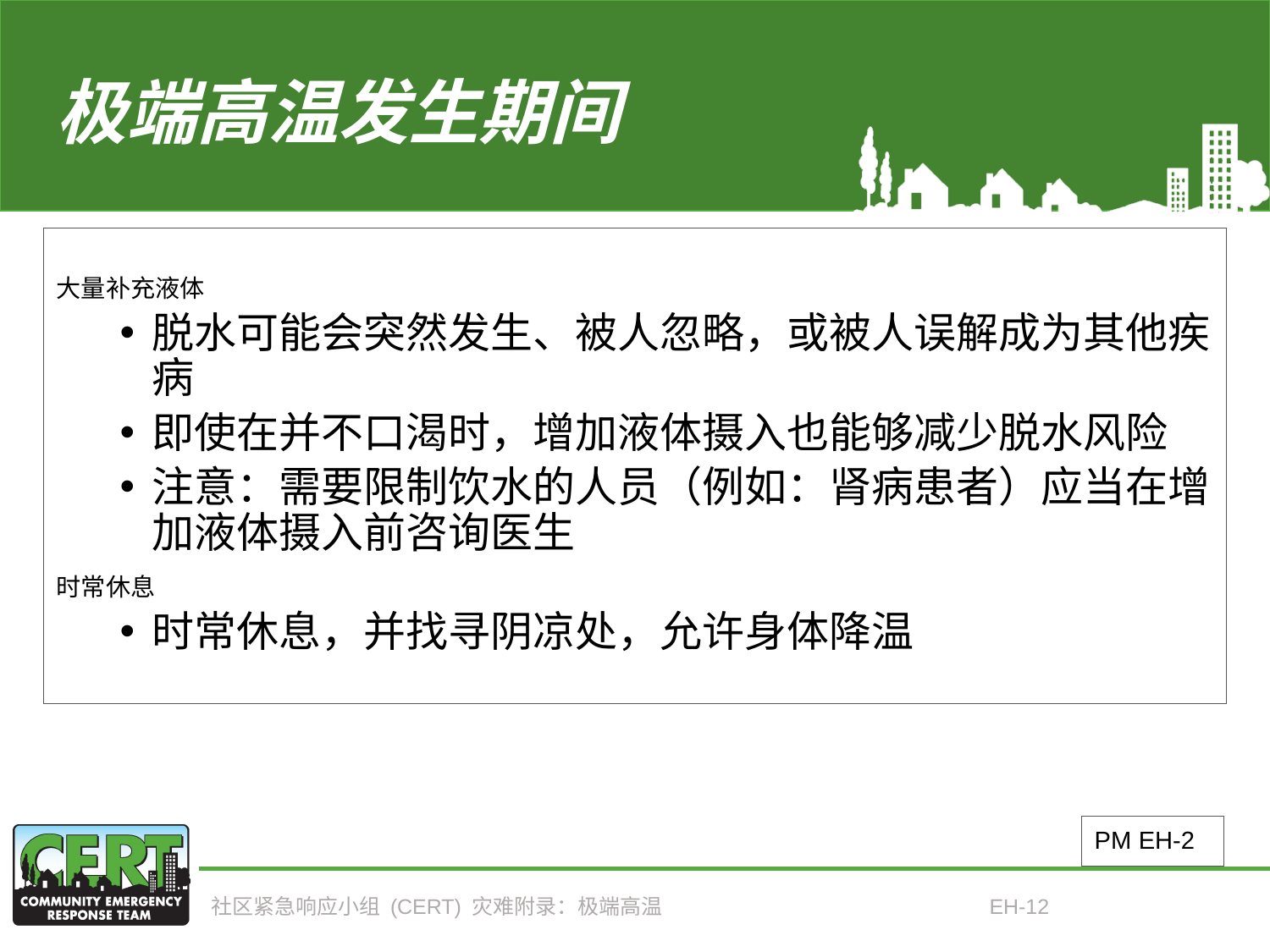

# 极端高温发生期间
大量补充液体
脱水可能会突然发生、被人忽略，或被人误解成为其他疾病
即使在并不口渴时，增加液体摄入也能够减少脱水风险
注意：需要限制饮水的人员（例如：肾病患者）应当在增加液体摄入前咨询医生
时常休息
时常休息，并找寻阴凉处，允许身体降温
PM EH-2
社区紧急响应小组 (CERT) 灾难附录：极端高温
EH-12